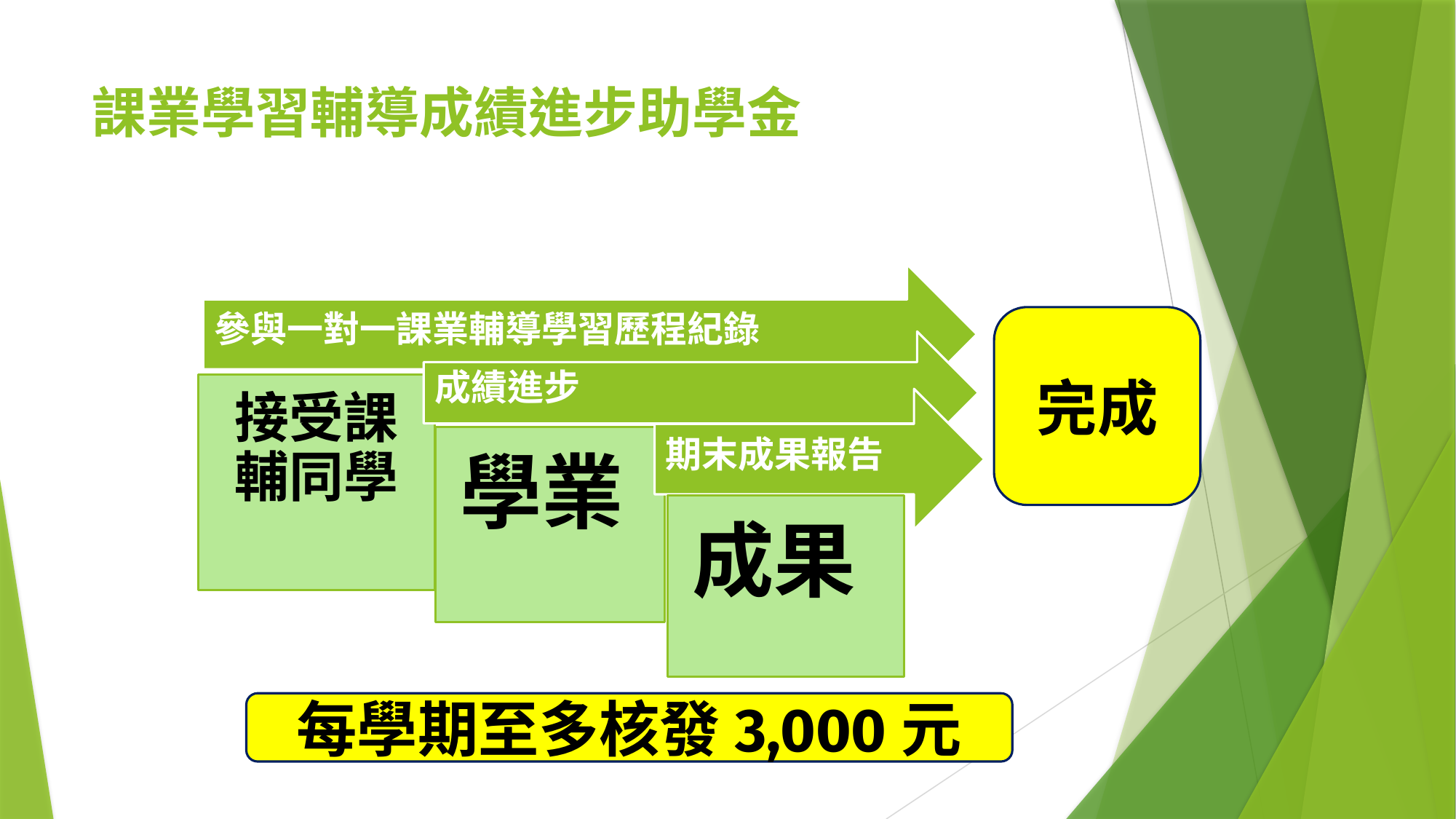

# 課業學習輔導成績進步助學金
參與一對一課業輔導學習歷程紀錄
接受課輔同學
成績進步
學業
期末成果報告
成果
完成
每學期至多核發3,000元